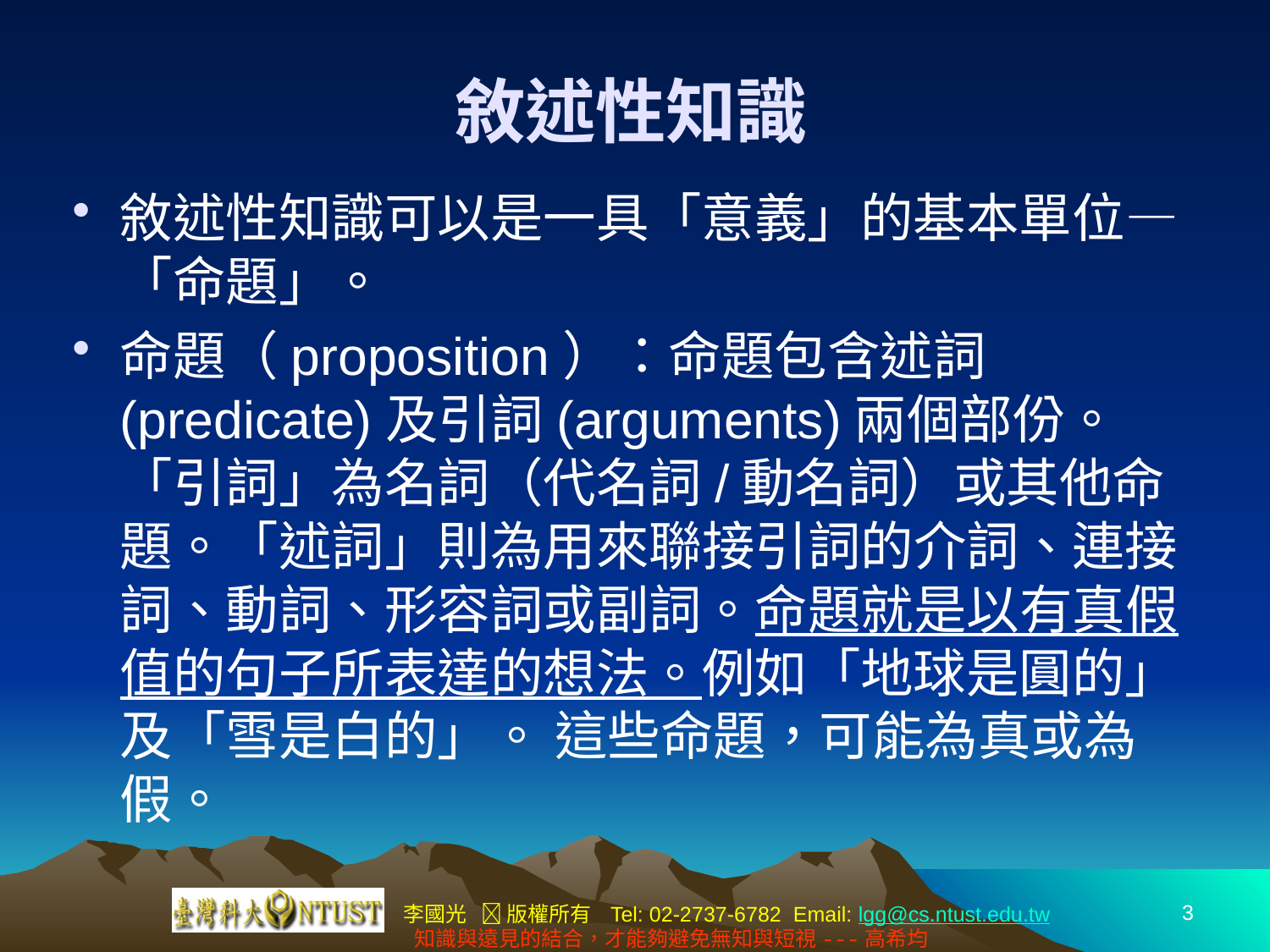

# 敘述性知識
敘述性知識可以是一具「意義」的基本單位—「命題」。
命題（proposition）：命題包含述詞(predicate)及引詞(arguments)兩個部份。「引詞」為名詞（代名詞/動名詞）或其他命題。「述詞」則為用來聯接引詞的介詞、連接詞、動詞、形容詞或副詞。命題就是以有真假值的句子所表達的想法。例如「地球是圓的」及「雪是白的」。 這些命題，可能為真或為假。

3